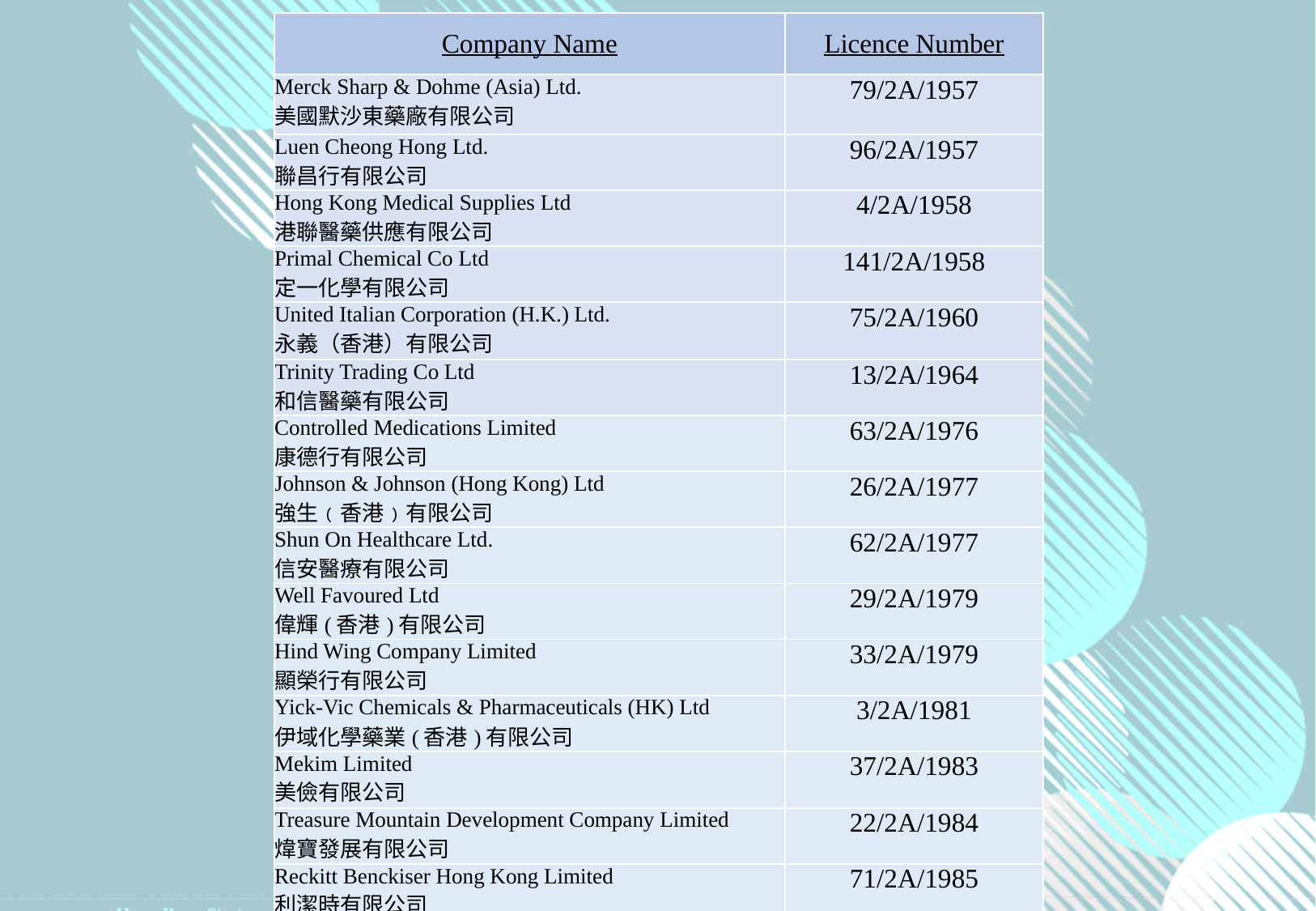

| Company Name | Licence Number |
| --- | --- |
| Merck Sharp & Dohme (Asia) Ltd. 美國默沙東藥廠有限公司 | 79/2A/1957 |
| Luen Cheong Hong Ltd. 聯昌行有限公司 | 96/2A/1957 |
| Hong Kong Medical Supplies Ltd 港聯醫藥供應有限公司 | 4/2A/1958 |
| Primal Chemical Co Ltd 定一化學有限公司 | 141/2A/1958 |
| United Italian Corporation (H.K.) Ltd. 永義（香港）有限公司 | 75/2A/1960 |
| Trinity Trading Co Ltd 和信醫藥有限公司 | 13/2A/1964 |
| Controlled Medications Limited 康德行有限公司 | 63/2A/1976 |
| Johnson & Johnson (Hong Kong) Ltd 強生﹙香港﹚有限公司 | 26/2A/1977 |
| Shun On Healthcare Ltd. 信安醫療有限公司 | 62/2A/1977 |
| Well Favoured Ltd 偉輝(香港)有限公司 | 29/2A/1979 |
| Hind Wing Company Limited 顯榮行有限公司 | 33/2A/1979 |
| Yick-Vic Chemicals & Pharmaceuticals (HK) Ltd 伊域化學藥業(香港)有限公司 | 3/2A/1981 |
| Mekim Limited 美儉有限公司 | 37/2A/1983 |
| Treasure Mountain Development Company Limited 煒寶發展有限公司 | 22/2A/1984 |
| Reckitt Benckiser Hong Kong Limited 利潔時有限公司 | 71/2A/1985 |